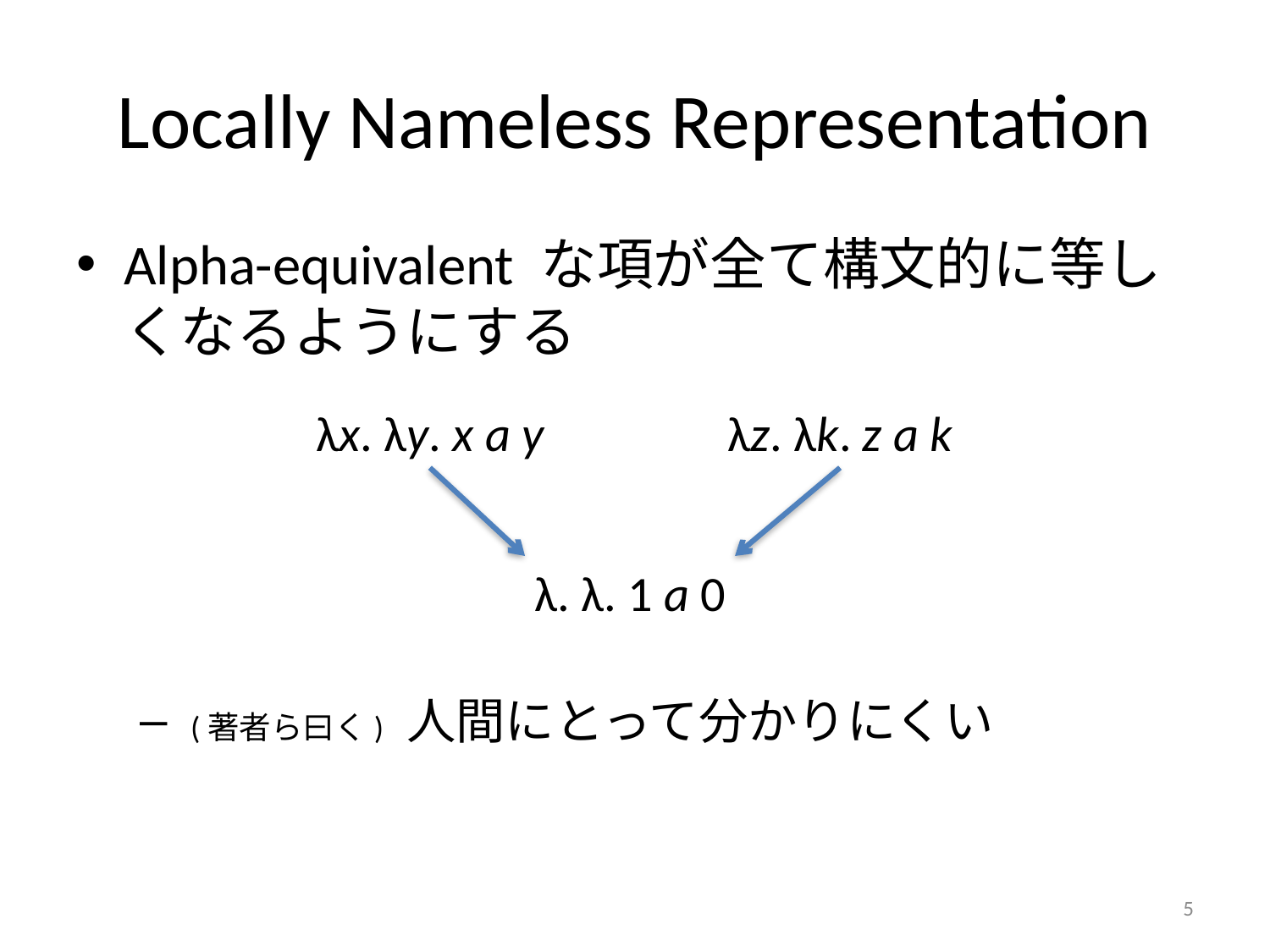

# Locally Nameless Representation
Alpha-equivalent な項が全て構文的に等しくなるようにする

 (著者ら曰く) 人間にとって分かりにくい
λx. λy. x a y
λz. λk. z a k
λ. λ. 1 a 0
5